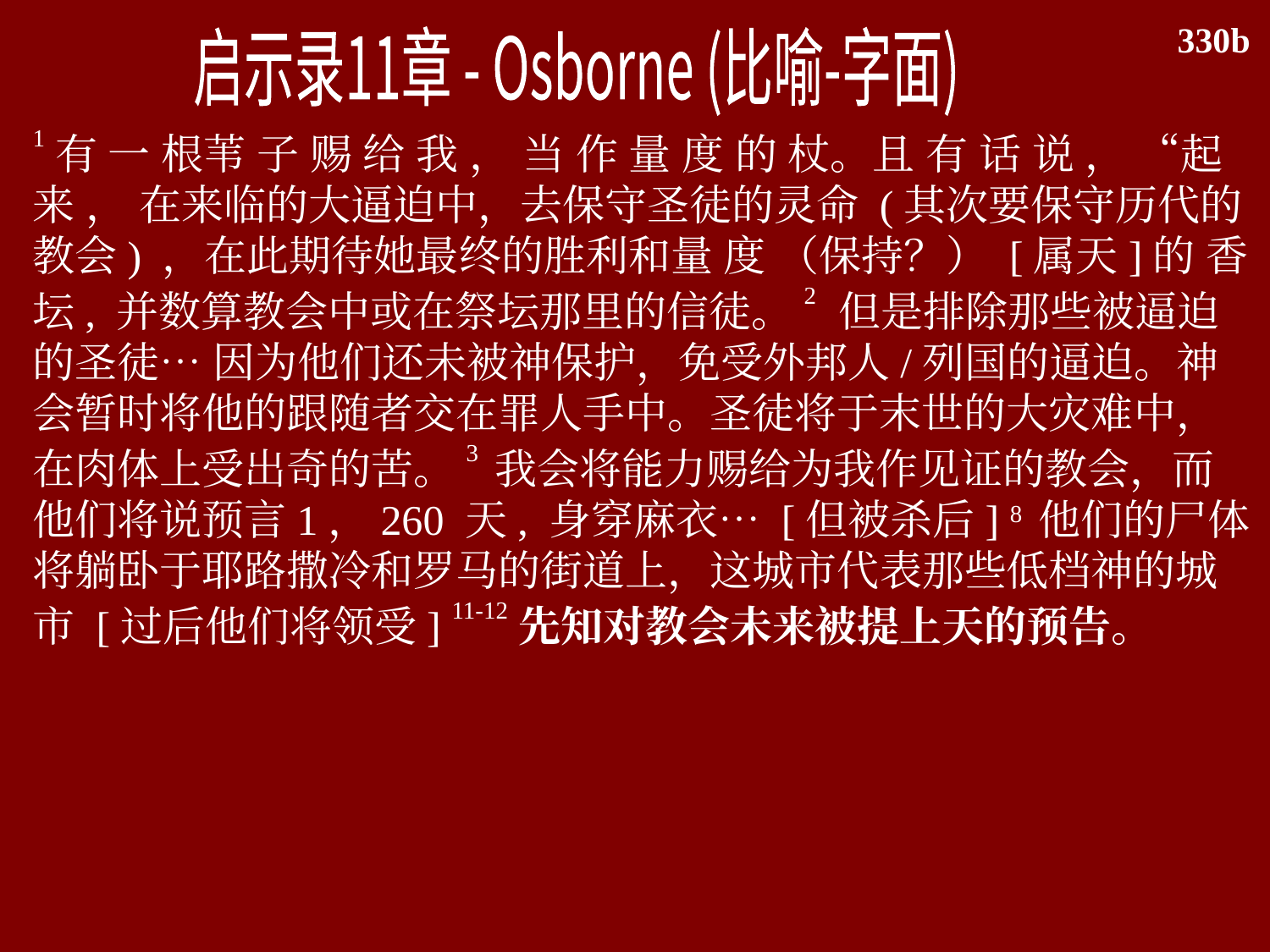

# Symbolic-Literal Summary (Osborne)
330b
启示录11章 - Osborne (比喻-字面)
1有 一 根苇 子 赐 给 我 ， 当 作 量 度 的 杖。且 有 话 说 ， “起 来 ， 在来临的大逼迫中，去保守圣徒的灵命 (其次要保守历代的教会) ，在此期待她最终的胜利和量 度 （保持？） [属天]的 香坛, 并数算教会中或在祭坛那里的信徒。2  但是排除那些被逼迫的圣徒… 因为他们还未被神保护，免受外邦人/列国的逼迫。神会暂时将他的跟随者交在罪人手中。圣徒将于末世的大灾难中，在肉体上受出奇的苦。3 我会将能力赐给为我作见证的教会，而他们将说预言1，260 天, 身穿麻衣… [但被杀后] 8 他们的尸体将躺卧于耶路撒冷和罗马的街道上，这城市代表那些低档神的城市 [过后他们将领受] 11-12先知对教会未来被提上天的预告。